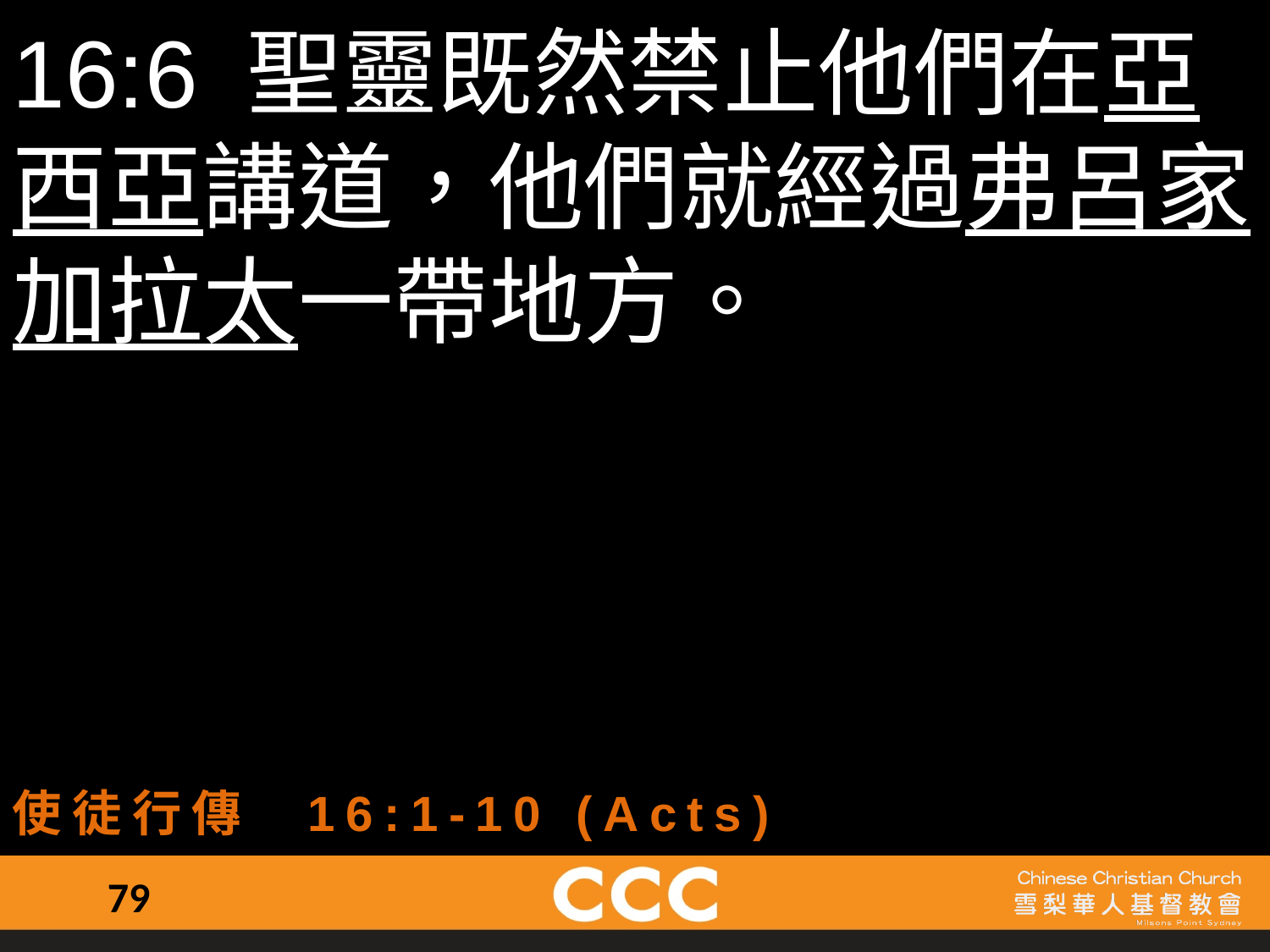

16:6 聖靈既然禁止他們在亞西亞講道，他們就經過弗呂家加拉太一帶地方。
使徒行傳  16:1-10 (Acts)
79